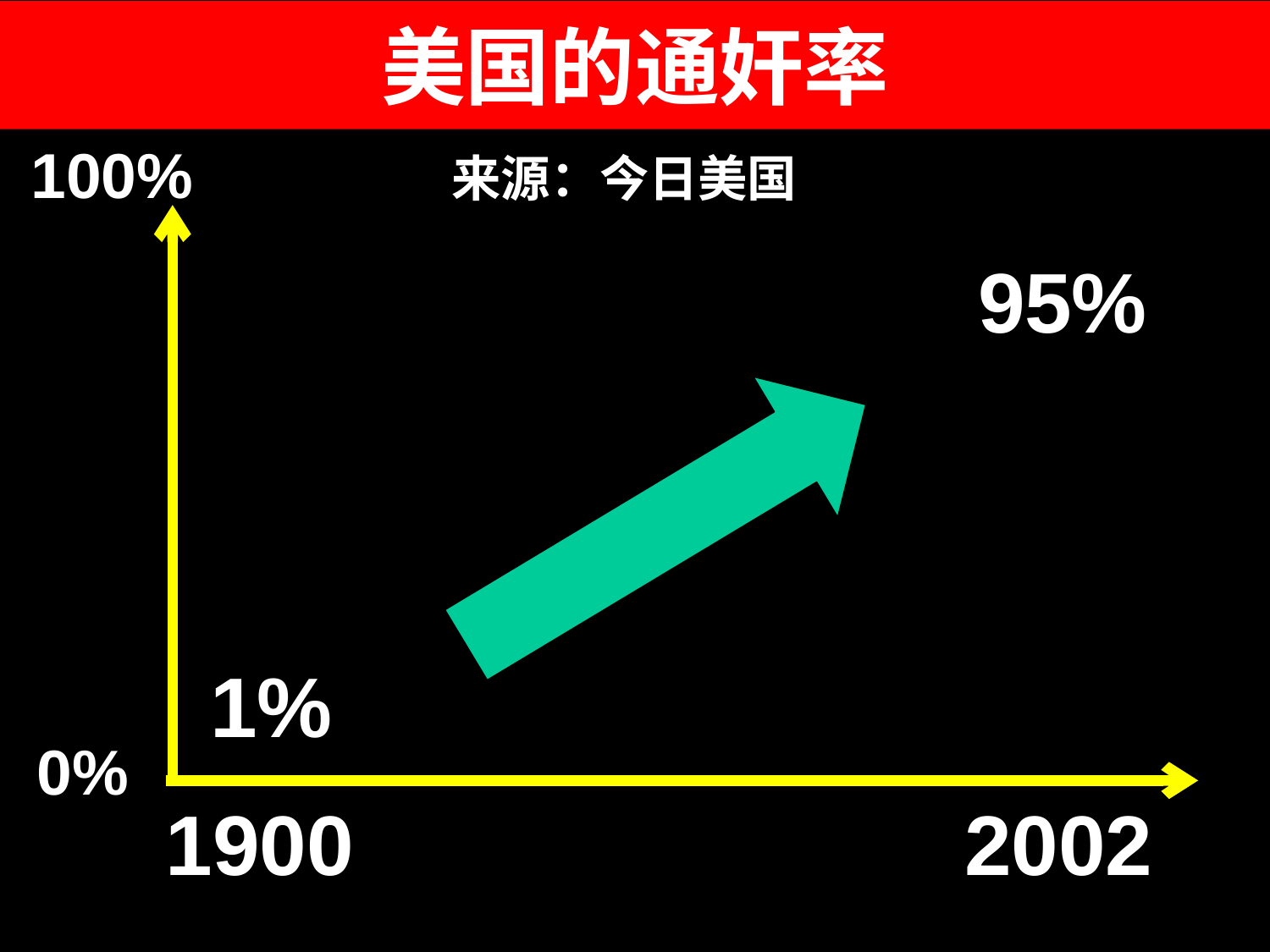

# 美国的通奸率

100%
来源：今日美国
95%

1%
0%
1900
2002